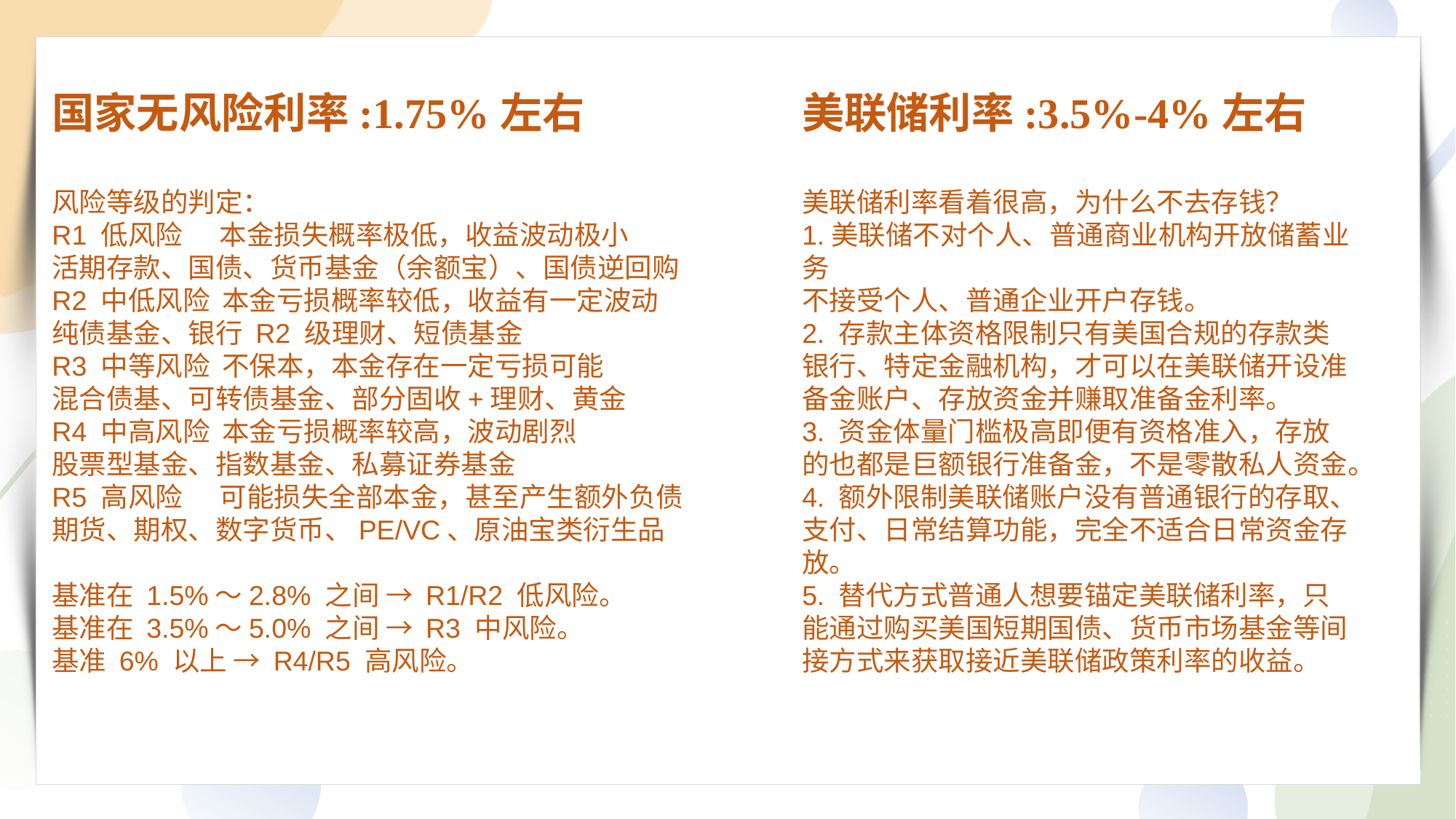

国家无风险利率:1.75%左右
美联储利率:3.5%-4%左右
风险等级的判定：
R1 低风险      本金损失概率极低，收益波动极小
活期存款、国债、货币基金（余额宝）、国债逆回购
R2 中低风险  本金亏损概率较低，收益有一定波动
纯债基金、银行 R2 级理财、短债基金
R3 中等风险  不保本，本金存在一定亏损可能
混合债基、可转债基金、部分固收+理财、黄金
R4 中高风险  本金亏损概率较高，波动剧烈
股票型基金、指数基金、私募证券基金
R5 高风险      可能损失全部本金，甚至产生额外负债
期货、期权、数字货币、PE/VC、原油宝类衍生品

基准在 1.5%～2.8% 之间 → R1/R2 低风险。
基准在 3.5%～5.0% 之间 → R3 中风险。
基准 6% 以上 → R4/R5 高风险。

美联储利率看着很高，为什么不去存钱？
1.美联储不对个人、普通商业机构开放储蓄业务
不接受个人、普通企业开户存钱。
2. 存款主体资格限制只有美国合规的存款类银行、特定金融机构，才可以在美联储开设准备金账户、存放资金并赚取准备金利率。
3. 资金体量门槛极高即便有资格准入，存放的也都是巨额银行准备金，不是零散私人资金。
4. 额外限制美联储账户没有普通银行的存取、支付、日常结算功能，完全不适合日常资金存放。
5. 替代方式普通人想要锚定美联储利率，只能通过购买美国短期国债、货币市场基金等间接方式来获取接近美联储政策利率的收益。